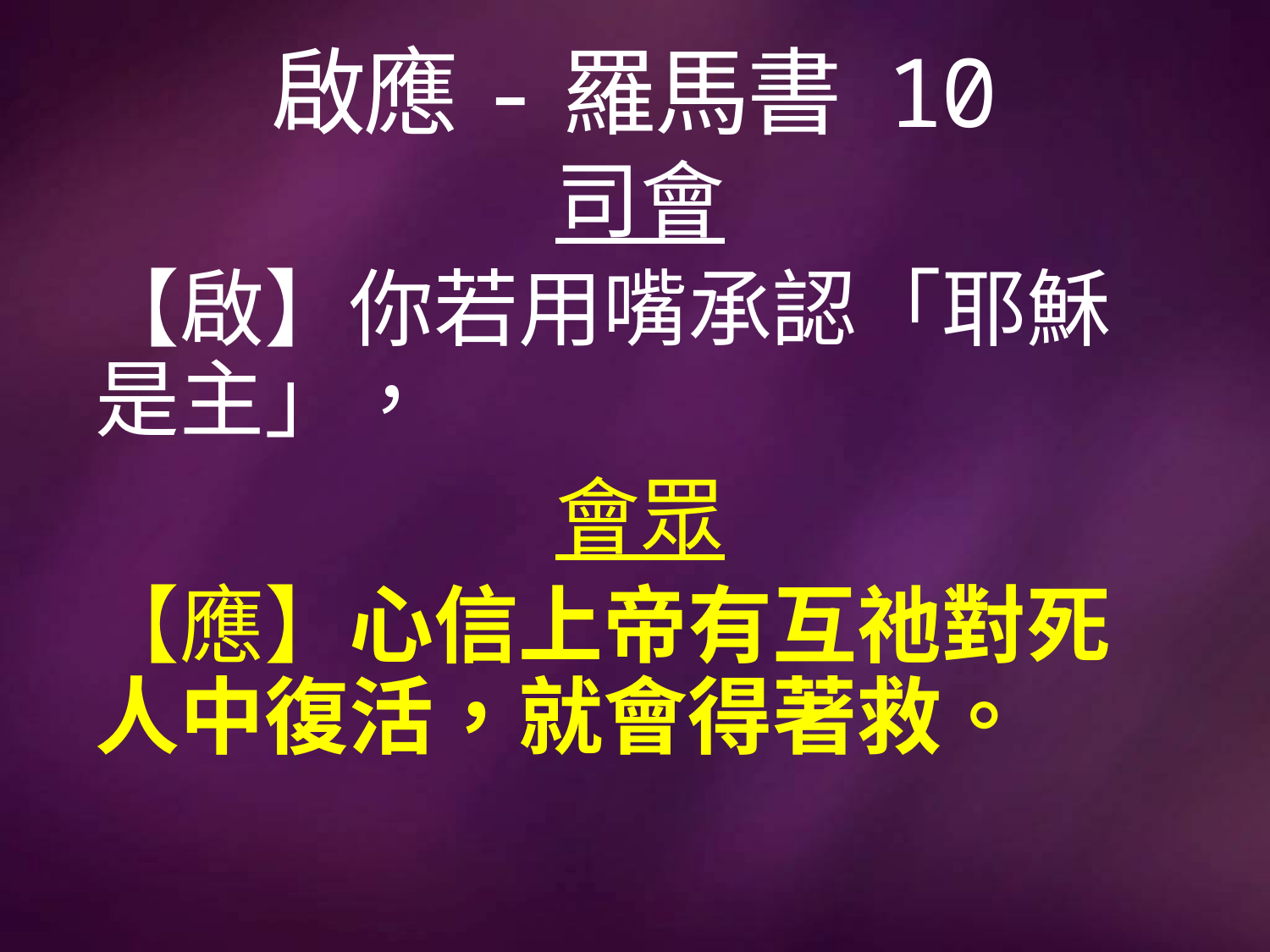

# 啟應-羅馬書 10
司會
【啟】你若用嘴承認「耶穌是主」，

會眾
【應】心信上帝有互祂對死人中復活，就會得著救。